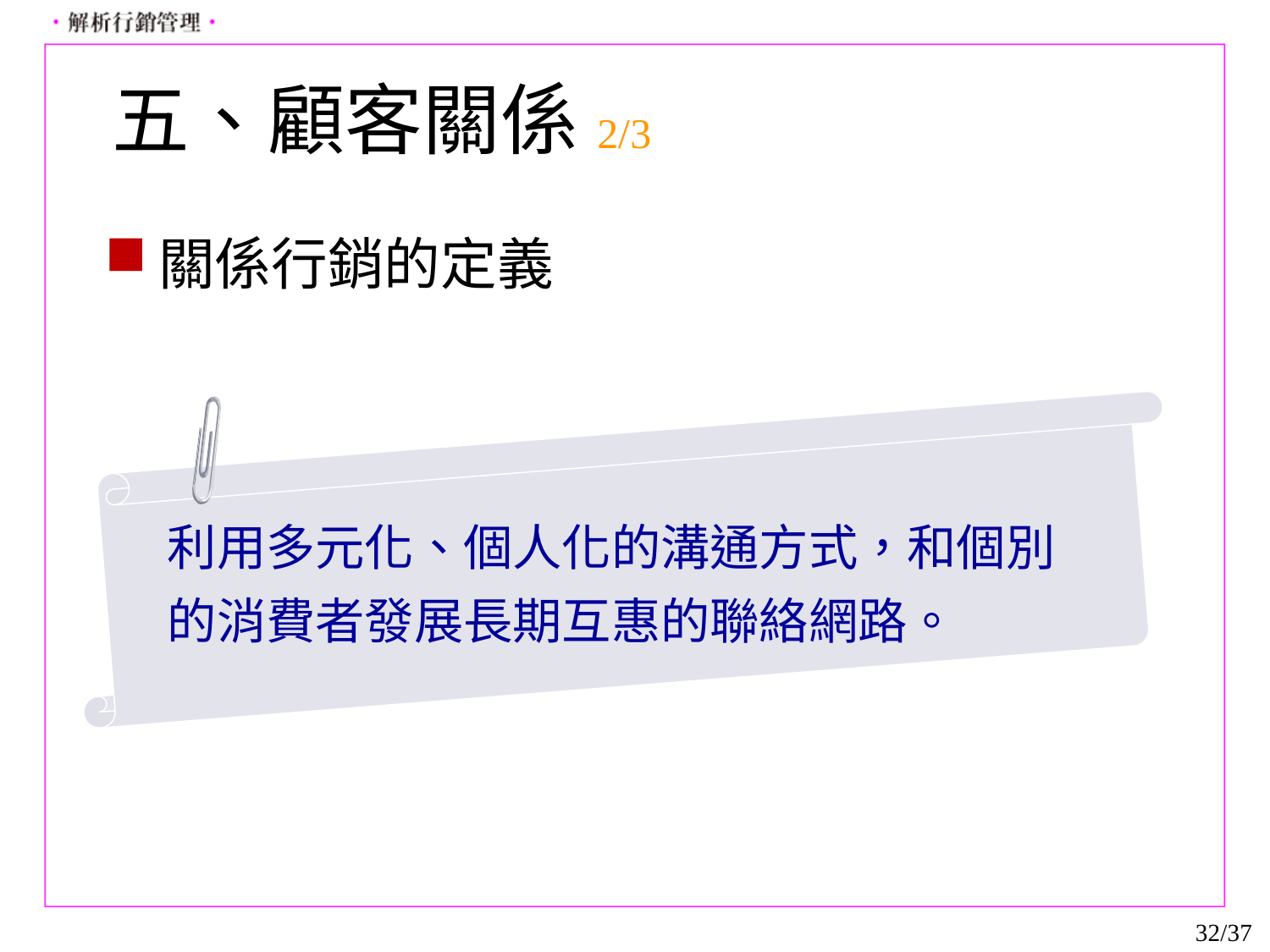

# 五、顧客關係2/3
關係行銷的定義

利用多元化、個人化的溝通方式，和個別的消費者發展長期互惠的聯絡網路。
32/37